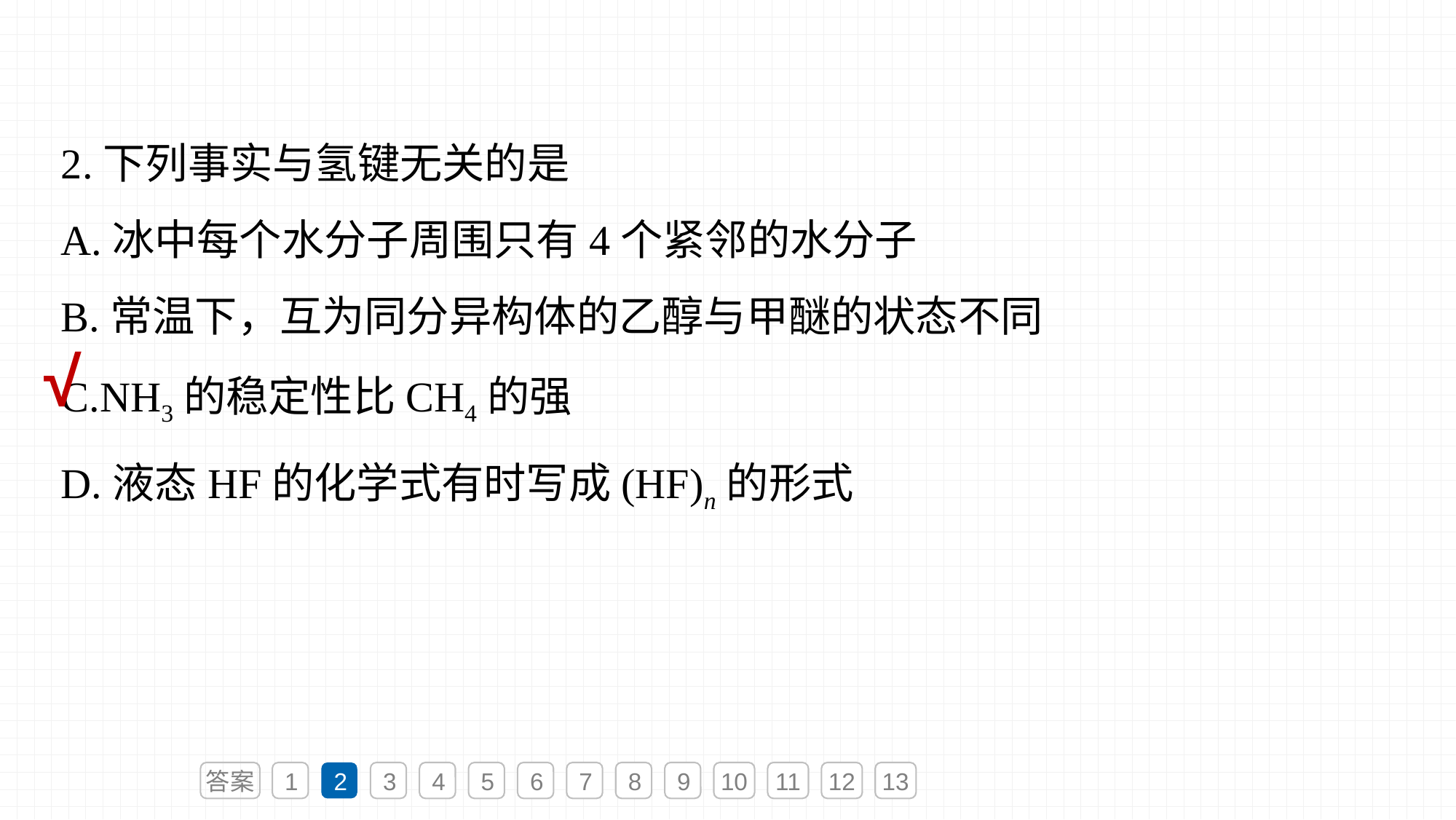

2.下列事实与氢键无关的是
A.冰中每个水分子周围只有4个紧邻的水分子
B.常温下，互为同分异构体的乙醇与甲醚的状态不同
C.NH3的稳定性比CH4的强
D.液态HF的化学式有时写成(HF)n的形式
√
答案
1
2
3
4
5
6
7
8
9
10
11
12
13